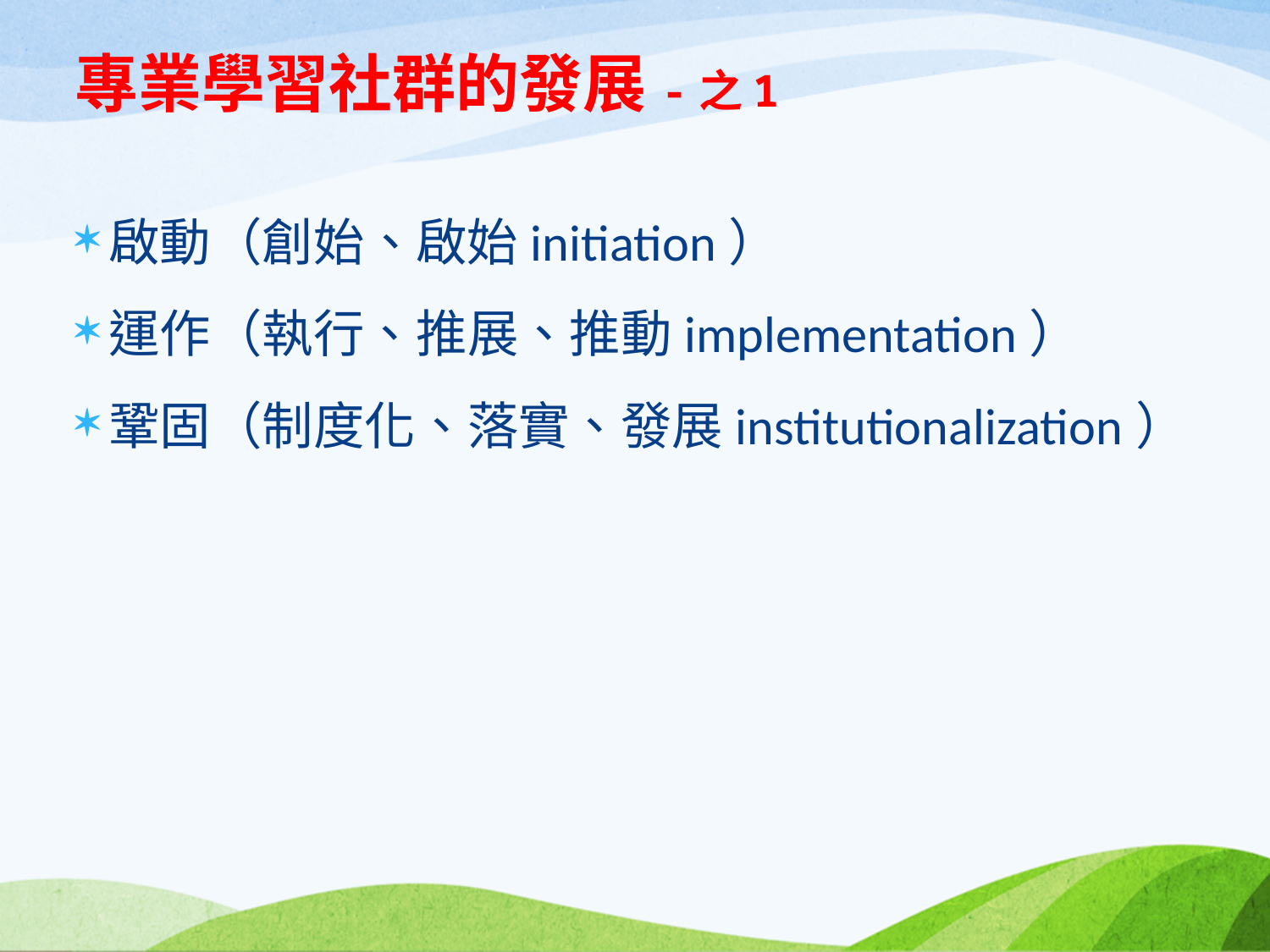

# 專業學習社群的發展-之1
啟動（創始、啟始initiation）
運作（執行、推展、推動implementation）
鞏固（制度化、落實、發展institutionalization）